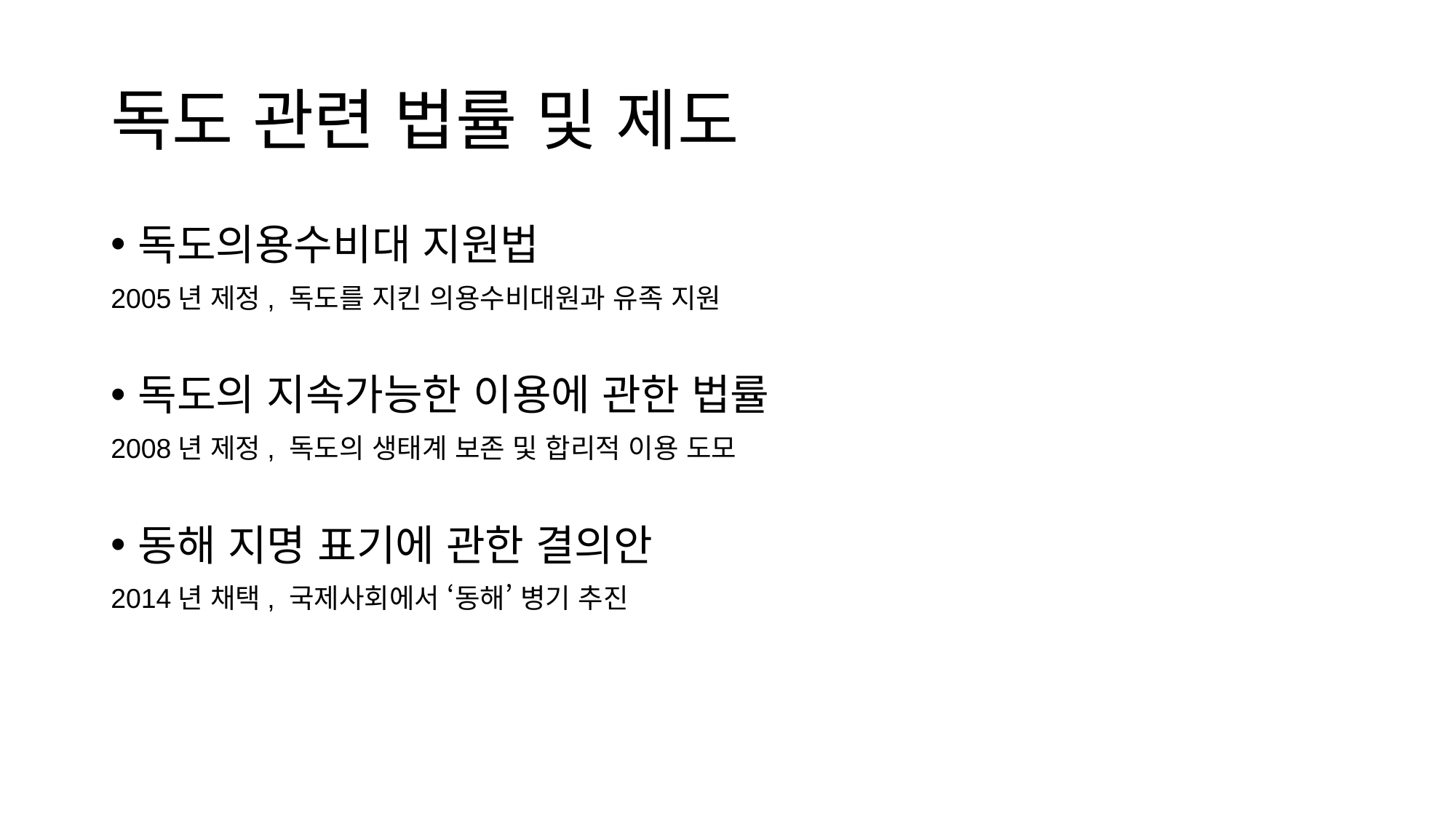

# 독도 관련 법률 및 제도
독도의용수비대 지원법
2005년 제정, 독도를 지킨 의용수비대원과 유족 지원

독도의 지속가능한 이용에 관한 법률
2008년 제정, 독도의 생태계 보존 및 합리적 이용 도모

동해 지명 표기에 관한 결의안
2014년 채택, 국제사회에서 ‘동해’ 병기 추진